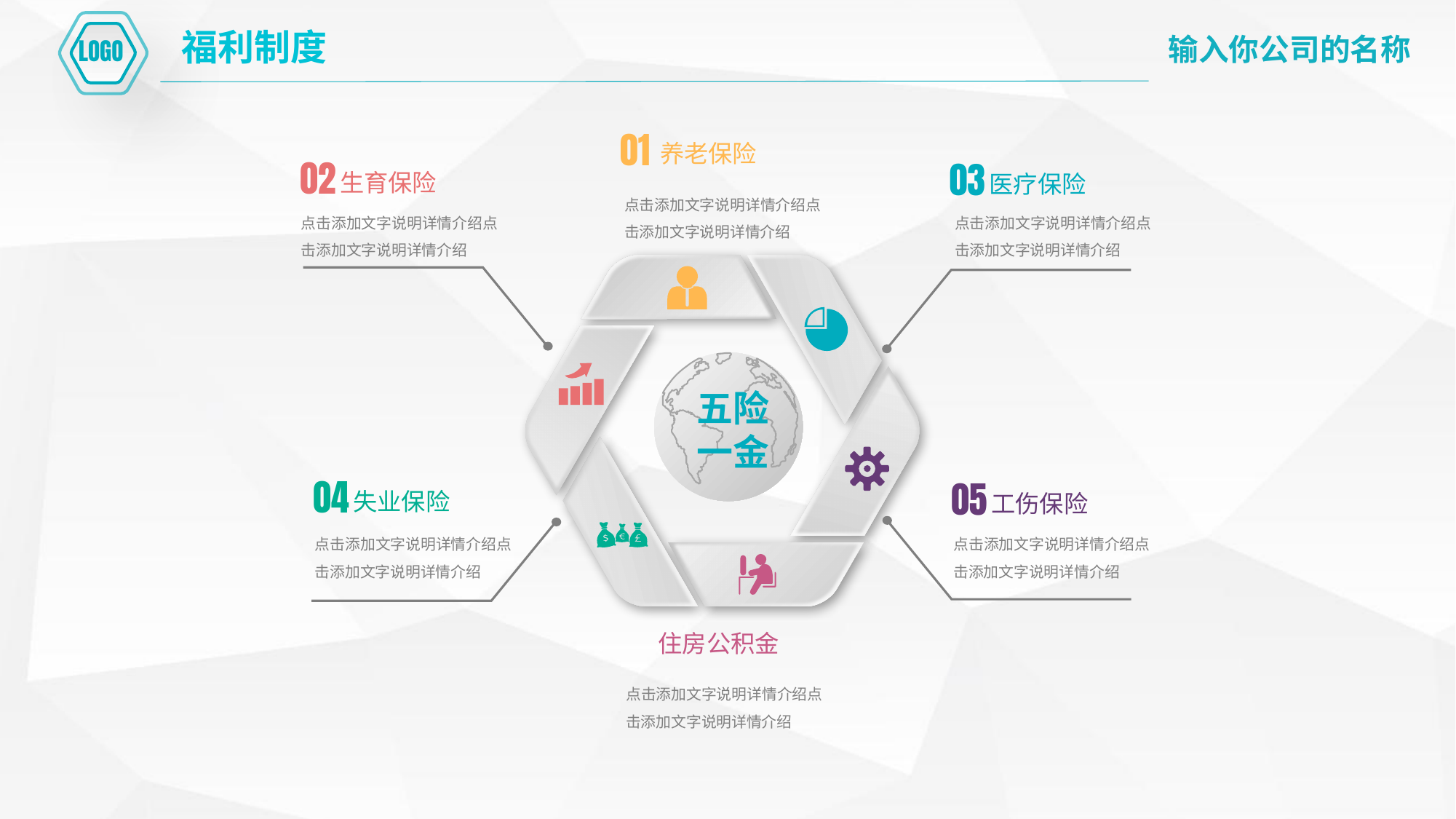

福利制度
01
养老保险
点击添加文字说明详情介绍点击添加文字说明详情介绍
02
生育保险
点击添加文字说明详情介绍点击添加文字说明详情介绍
03
医疗保险
点击添加文字说明详情介绍点击添加文字说明详情介绍

五险一金

04
失业保险
点击添加文字说明详情介绍点击添加文字说明详情介绍
05
工伤保险
点击添加文字说明详情介绍点击添加文字说明详情介绍

住房公积金
点击添加文字说明详情介绍点击添加文字说明详情介绍